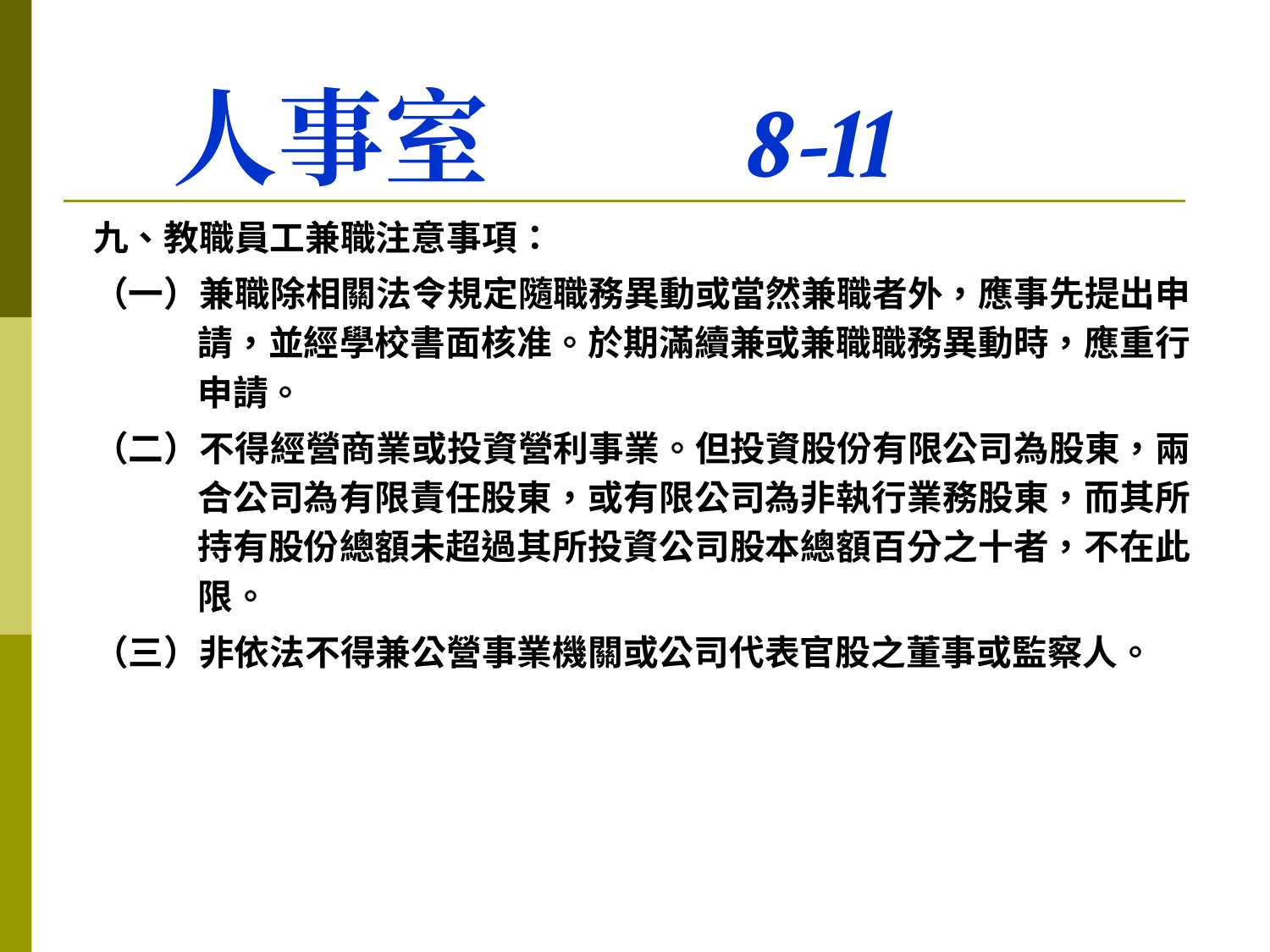

# 人事室            8-11
九、教職員工兼職注意事項：
（一）兼職除相關法令規定隨職務異動或當然兼職者外，應事先提出申請，並經學校書面核准。於期滿續兼或兼職職務異動時，應重行申請。
（二）不得經營商業或投資營利事業。但投資股份有限公司為股東，兩合公司為有限責任股東，或有限公司為非執行業務股東，而其所持有股份總額未超過其所投資公司股本總額百分之十者，不在此限。
（三）非依法不得兼公營事業機關或公司代表官股之董事或監察人。